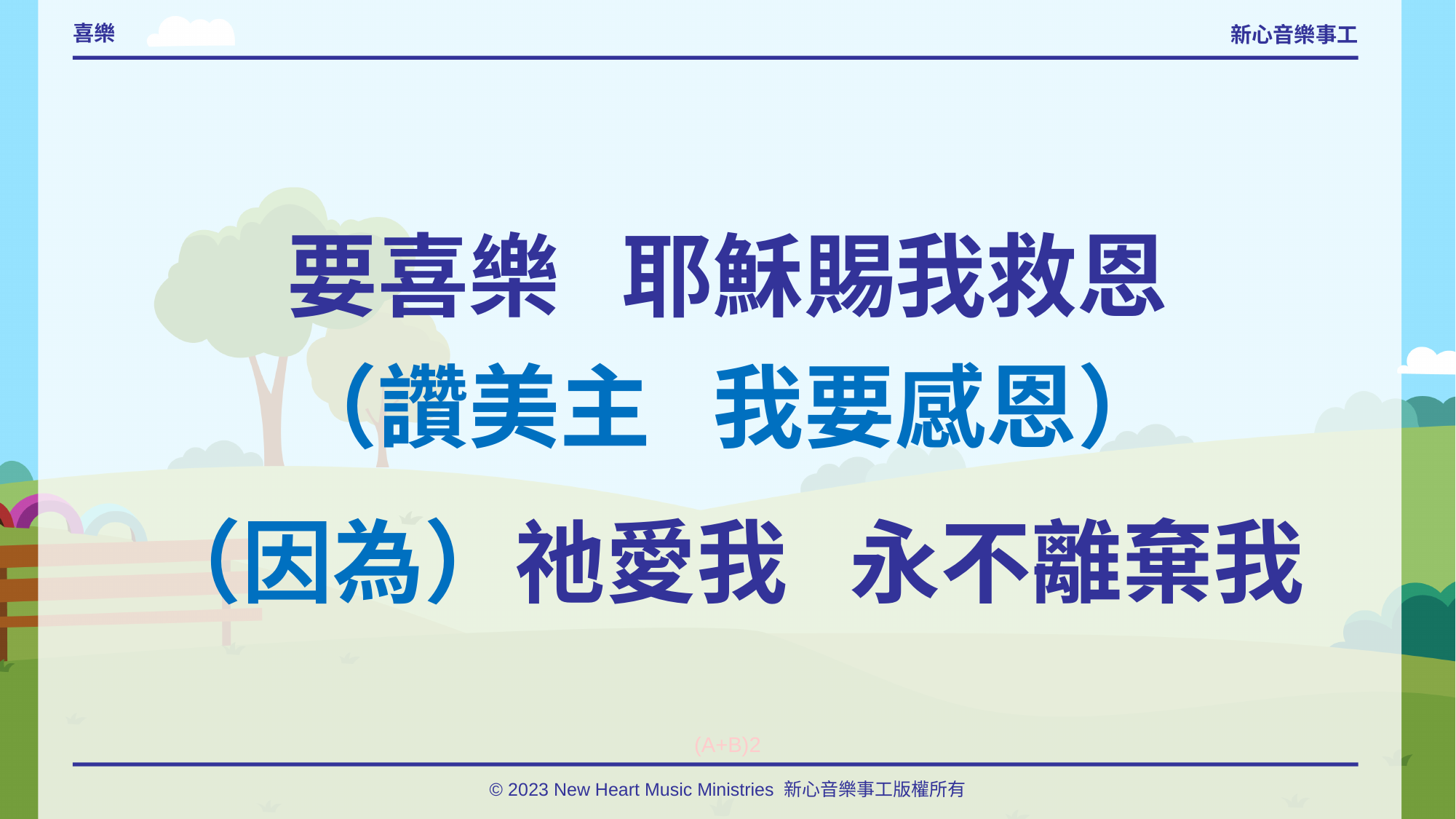

# 喜樂
要喜樂   耶穌賜我救恩
（讚美主   我要感恩）
（因為）祂愛我   永不離棄我
(A+B)2
© 2023 New Heart Music Ministries 新心音樂事工版權所有